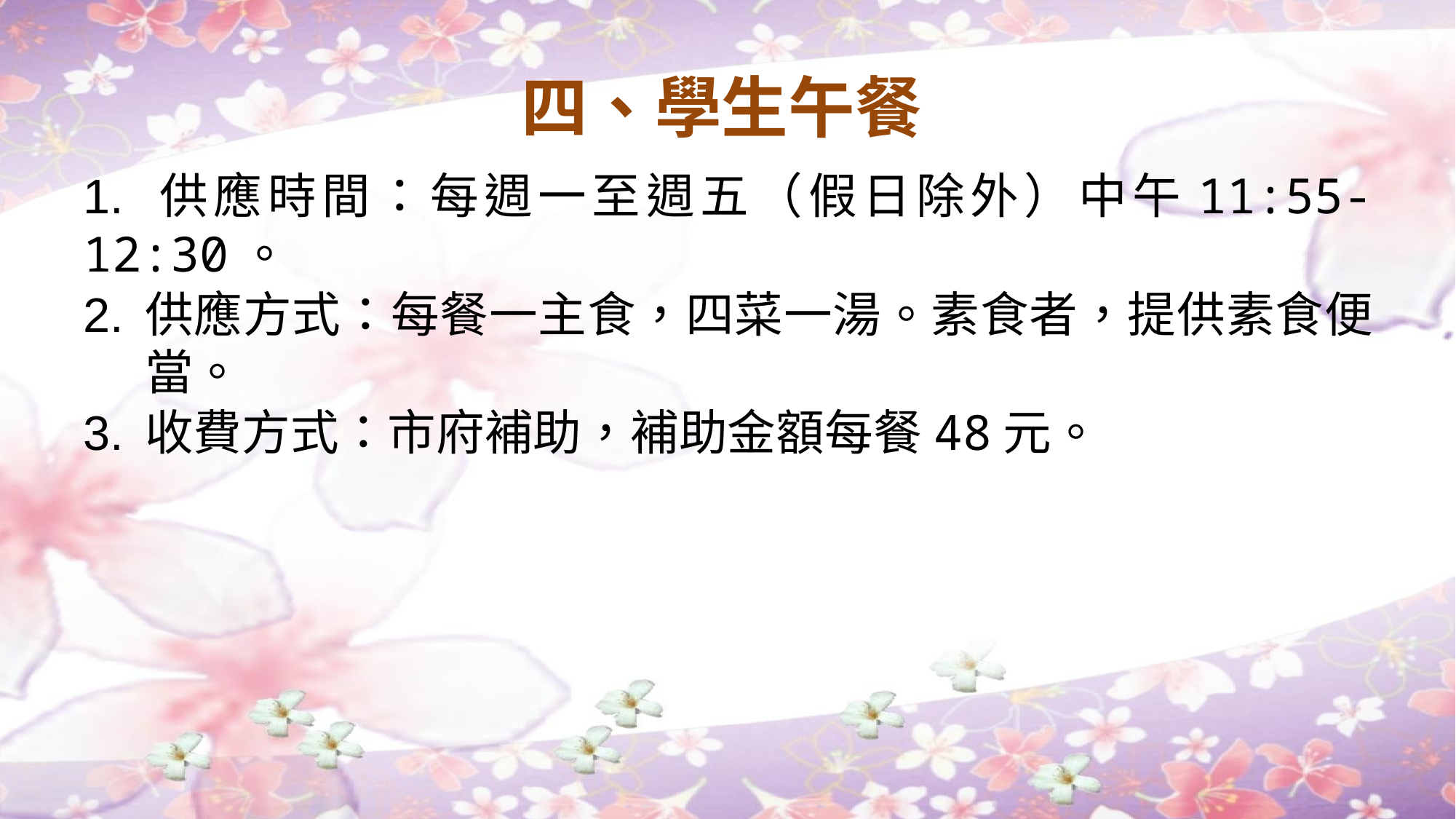

# 四、學生午餐
1. 供應時間：每週一至週五（假日除外）中午11:55-12:30。
供應方式：每餐一主食，四菜一湯。素食者，提供素食便當。
收費方式：市府補助，補助金額每餐48元。